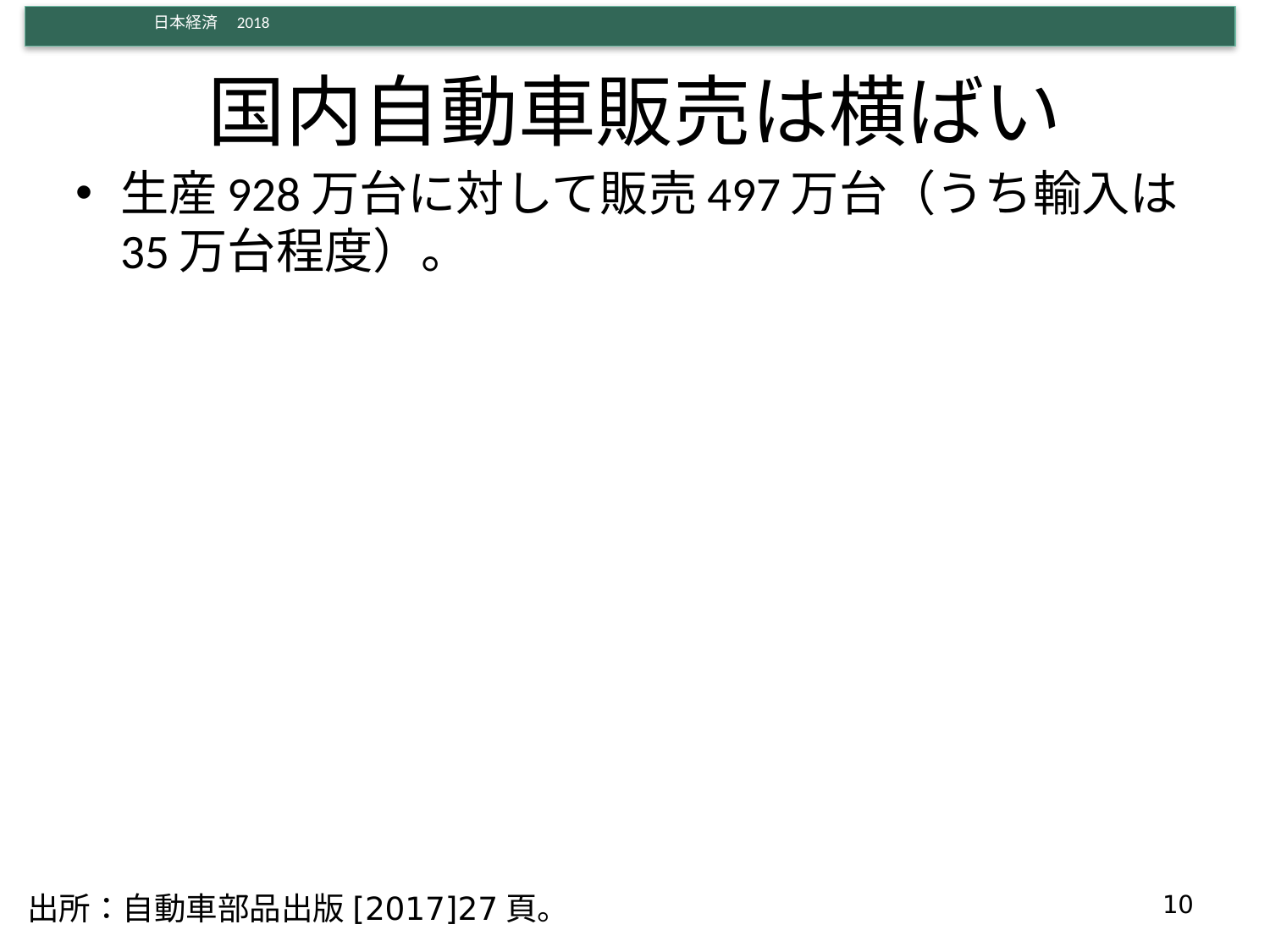

# 国内自動車販売は横ばい
生産928万台に対して販売497万台（うち輸入は35万台程度）。
出所：自動車部品出版[2017]27頁。
10